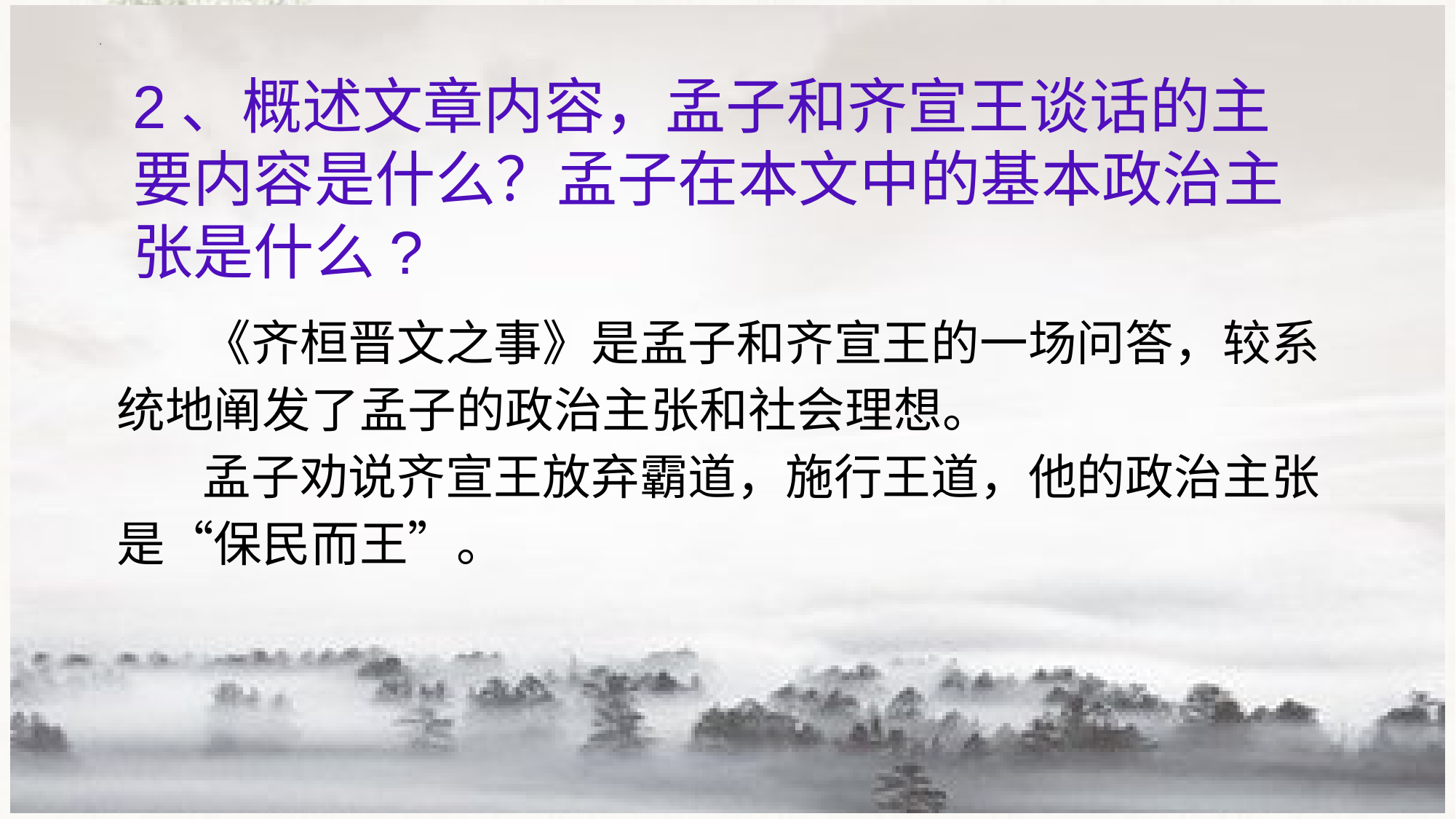

2、概述文章内容，孟子和齐宣王谈话的主要内容是什么？孟子在本文中的基本政治主张是什么?
《齐桓晋文之事》是孟子和齐宣王的一场问答，较系统地阐发了孟子的政治主张和社会理想。
孟子劝说齐宣王放弃霸道，施行王道，他的政治主张是“保民而王”。